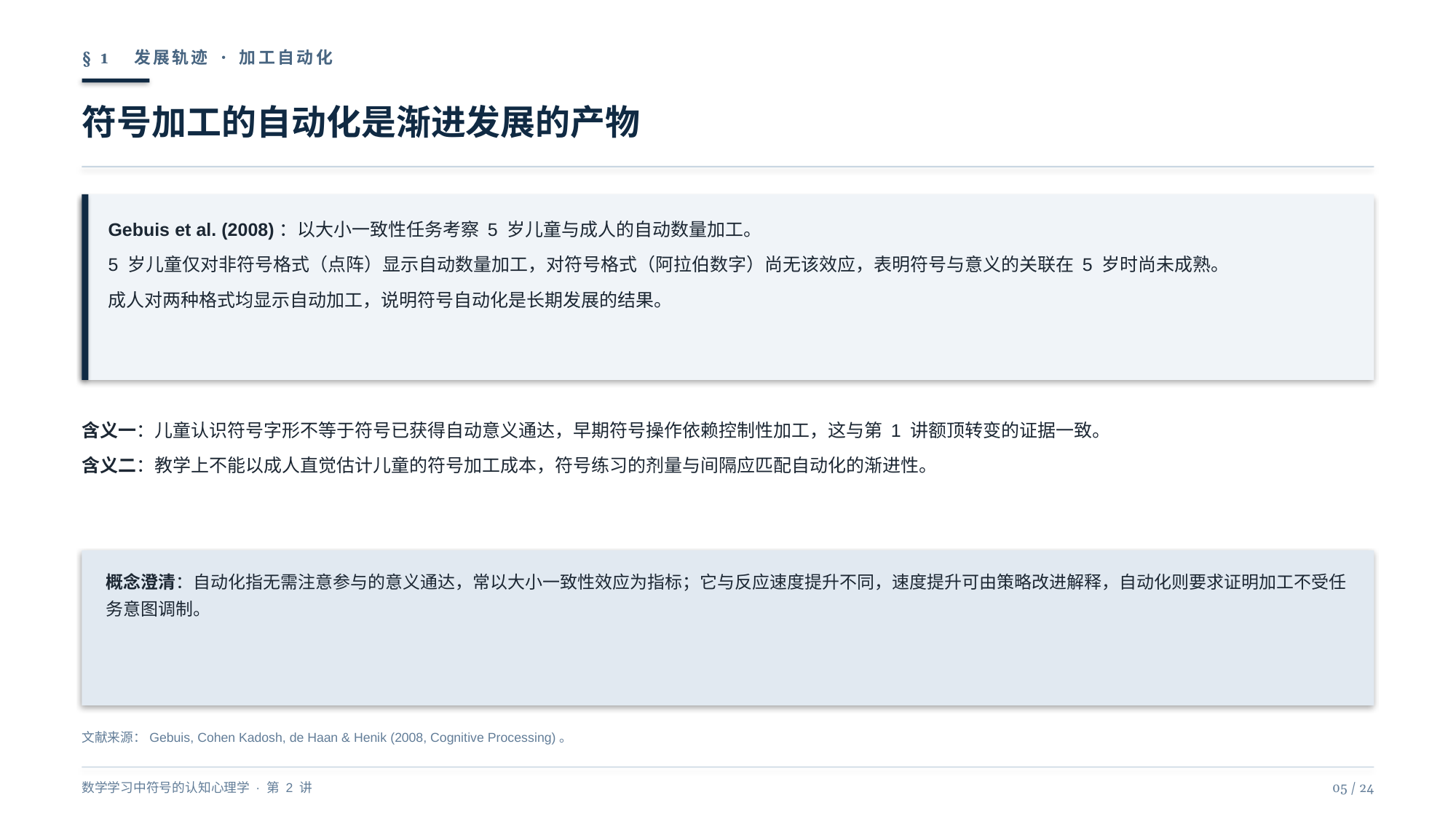

§ 1　发展轨迹 · 加工自动化

符号加工的自动化是渐进发展的产物

Gebuis et al. (2008)：以大小一致性任务考察 5 岁儿童与成人的自动数量加工。
5 岁儿童仅对非符号格式（点阵）显示自动数量加工，对符号格式（阿拉伯数字）尚无该效应，表明符号与意义的关联在 5 岁时尚未成熟。
成人对两种格式均显示自动加工，说明符号自动化是长期发展的结果。
含义一：儿童认识符号字形不等于符号已获得自动意义通达，早期符号操作依赖控制性加工，这与第 1 讲额顶转变的证据一致。
含义二：教学上不能以成人直觉估计儿童的符号加工成本，符号练习的剂量与间隔应匹配自动化的渐进性。

概念澄清：自动化指无需注意参与的意义通达，常以大小一致性效应为指标；它与反应速度提升不同，速度提升可由策略改进解释，自动化则要求证明加工不受任务意图调制。
文献来源：Gebuis, Cohen Kadosh, de Haan & Henik (2008, Cognitive Processing)。

数学学习中符号的认知心理学 · 第 2 讲
05 / 24